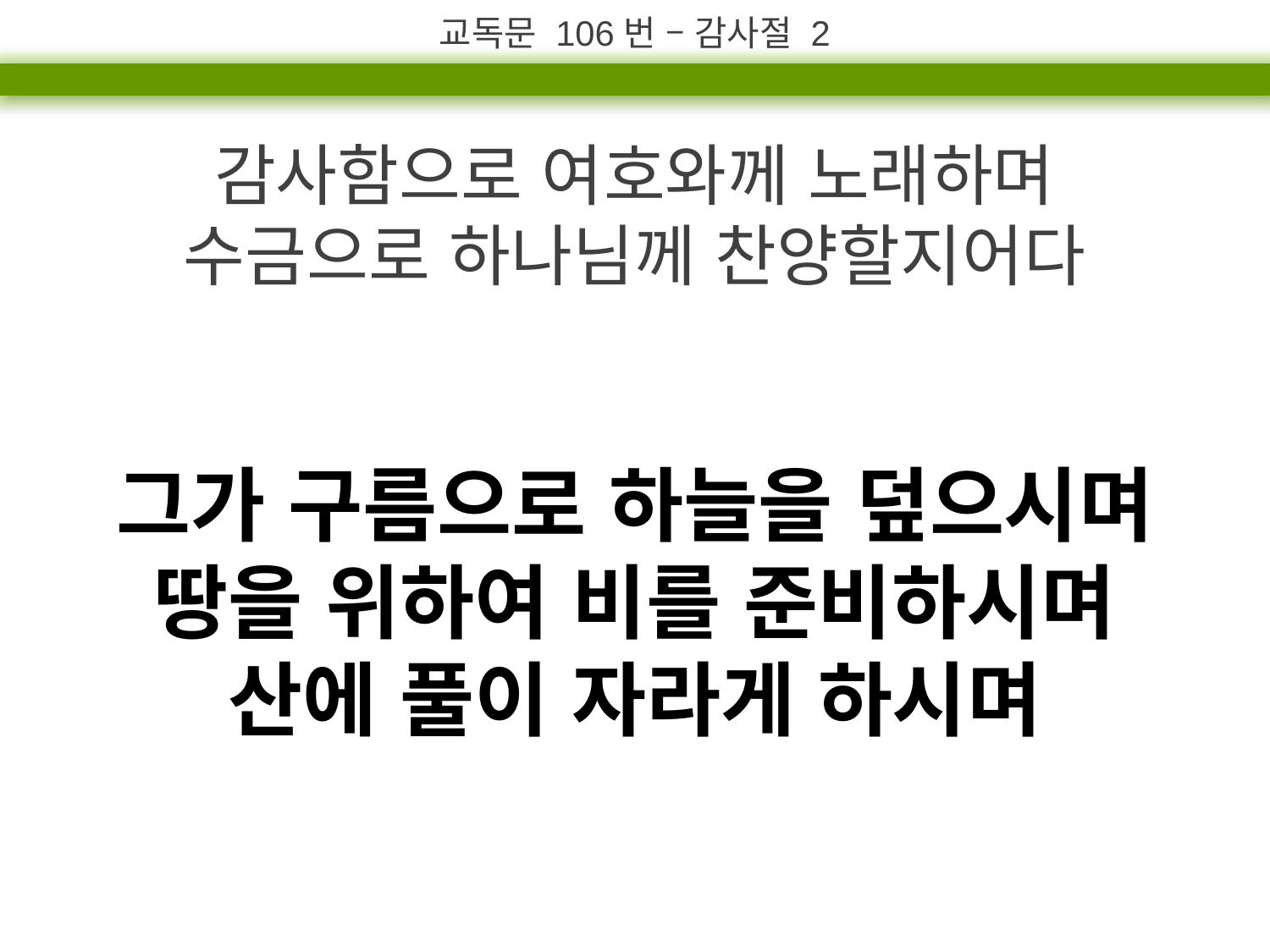

교독문 106번 – 감사절 2

감사함으로 여호와께 노래하며
수금으로 하나님께 찬양할지어다
그가 구름으로 하늘을 덮으시며
땅을 위하여 비를 준비하시며
산에 풀이 자라게 하시며